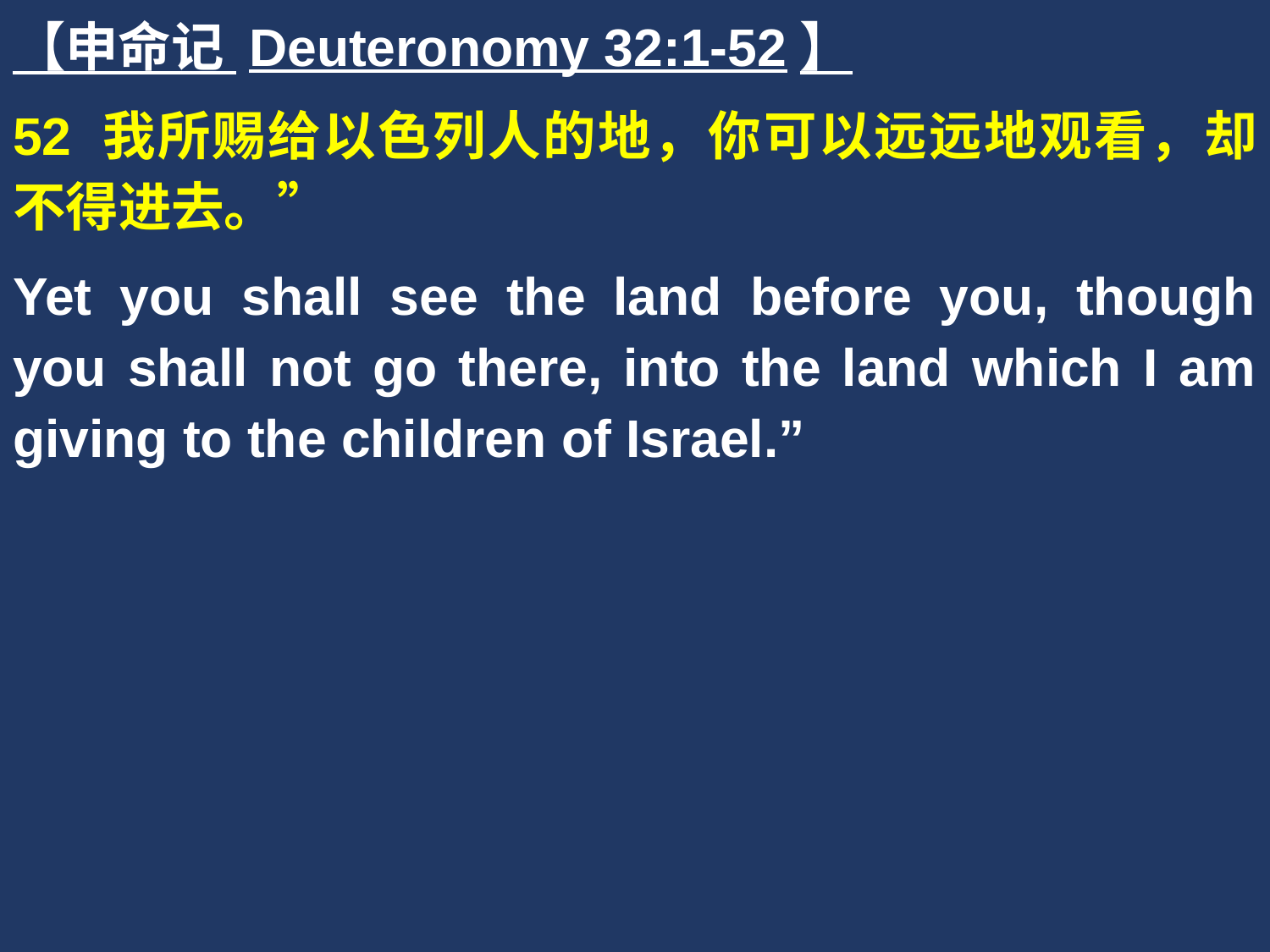

【申命记 Deuteronomy 32:1-52】
52 我所赐给以色列人的地，你可以远远地观看，却不得进去。”
Yet you shall see the land before you, though you shall not go there, into the land which I am giving to the children of Israel.”